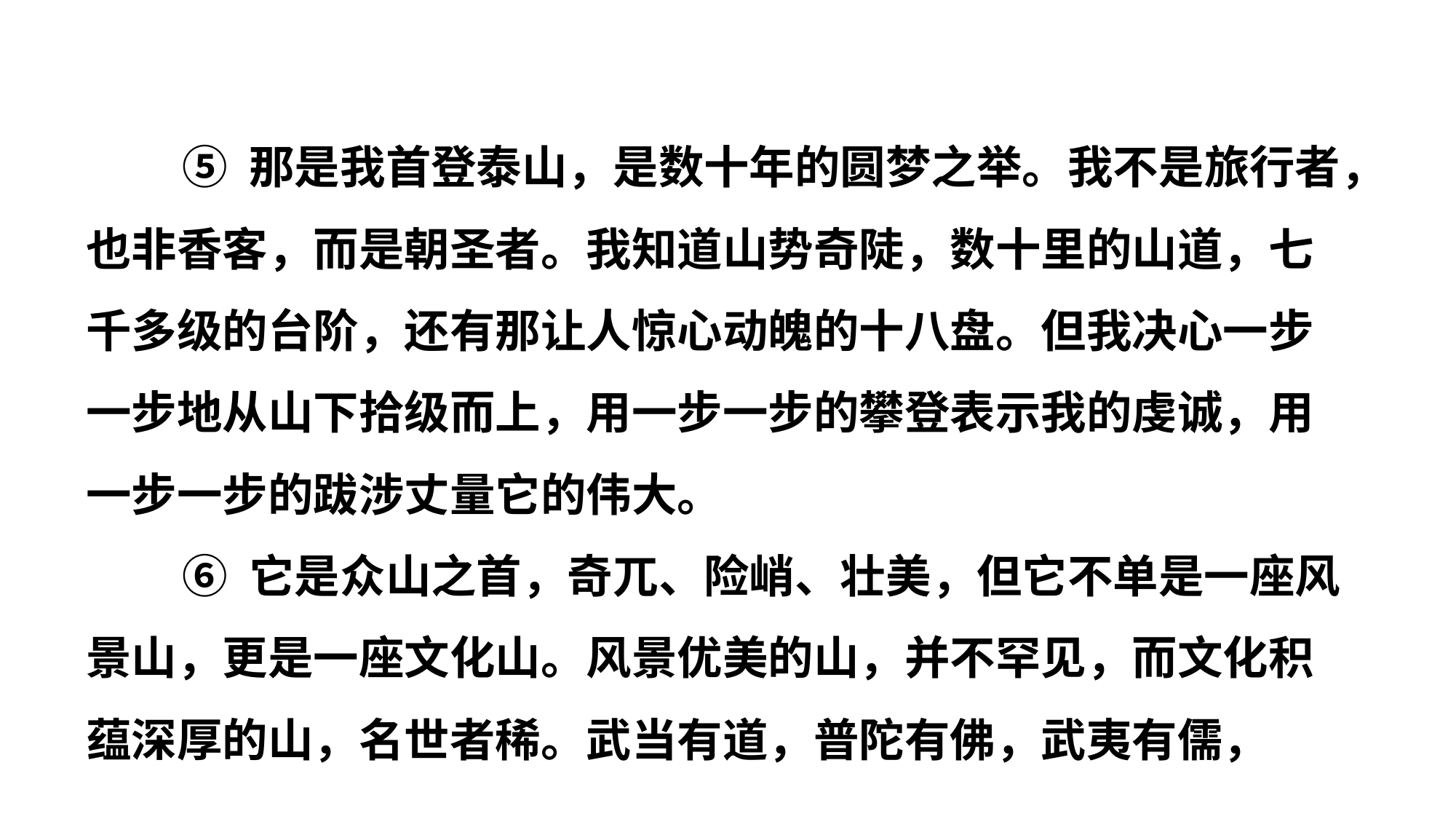

⑤ 那是我首登泰山，是数十年的圆梦之举。我不是旅行者，也非香客，而是朝圣者。我知道山势奇陡，数十里的山道，七千多级的台阶，还有那让人惊心动魄的十八盘。但我决心一步一步地从山下拾级而上，用一步一步的攀登表示我的虔诚，用一步一步的跋涉丈量它的伟大。
⑥ 它是众山之首，奇兀、险峭、壮美，但它不单是一座风景山，更是一座文化山。风景优美的山，并不罕见，而文化积蕴深厚的山，名世者稀。武当有道，普陀有佛，武夷有儒，